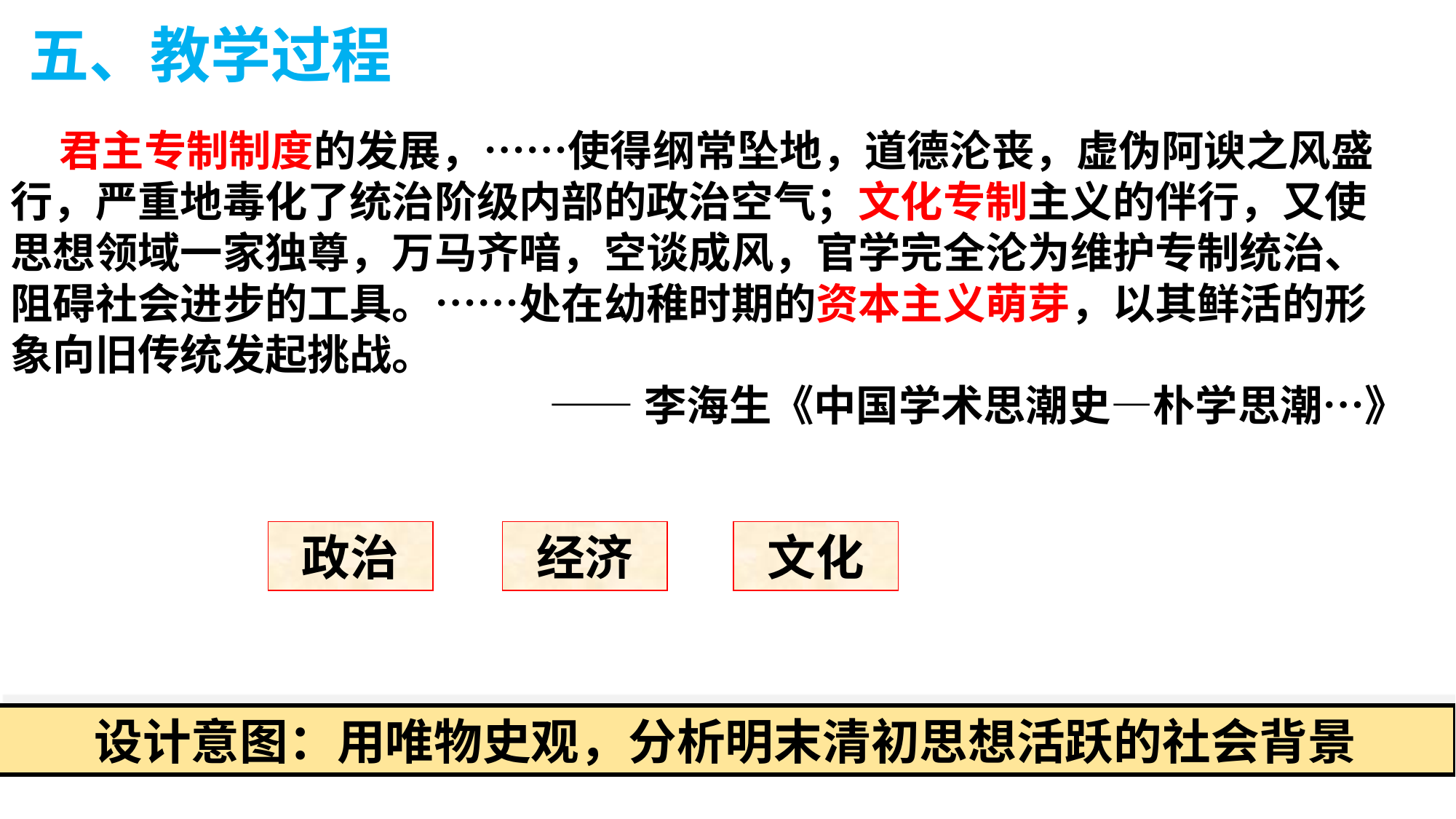

五、教学过程
    君主专制制度的发展，……使得纲常坠地，道德沦丧，虚伪阿谀之风盛行，严重地毒化了统治阶级内部的政治空气；文化专制主义的伴行，又使思想领域一家独尊，万马齐喑，空谈成风，官学完全沦为维护专制统治、阻碍社会进步的工具。……处在幼稚时期的资本主义萌芽，以其鲜活的形象向旧传统发起挑战。
 ——李海生《中国学术思潮史—朴学思潮…》
政治
经济
文化
设计意图：用唯物史观，分析明末清初思想活跃的社会背景